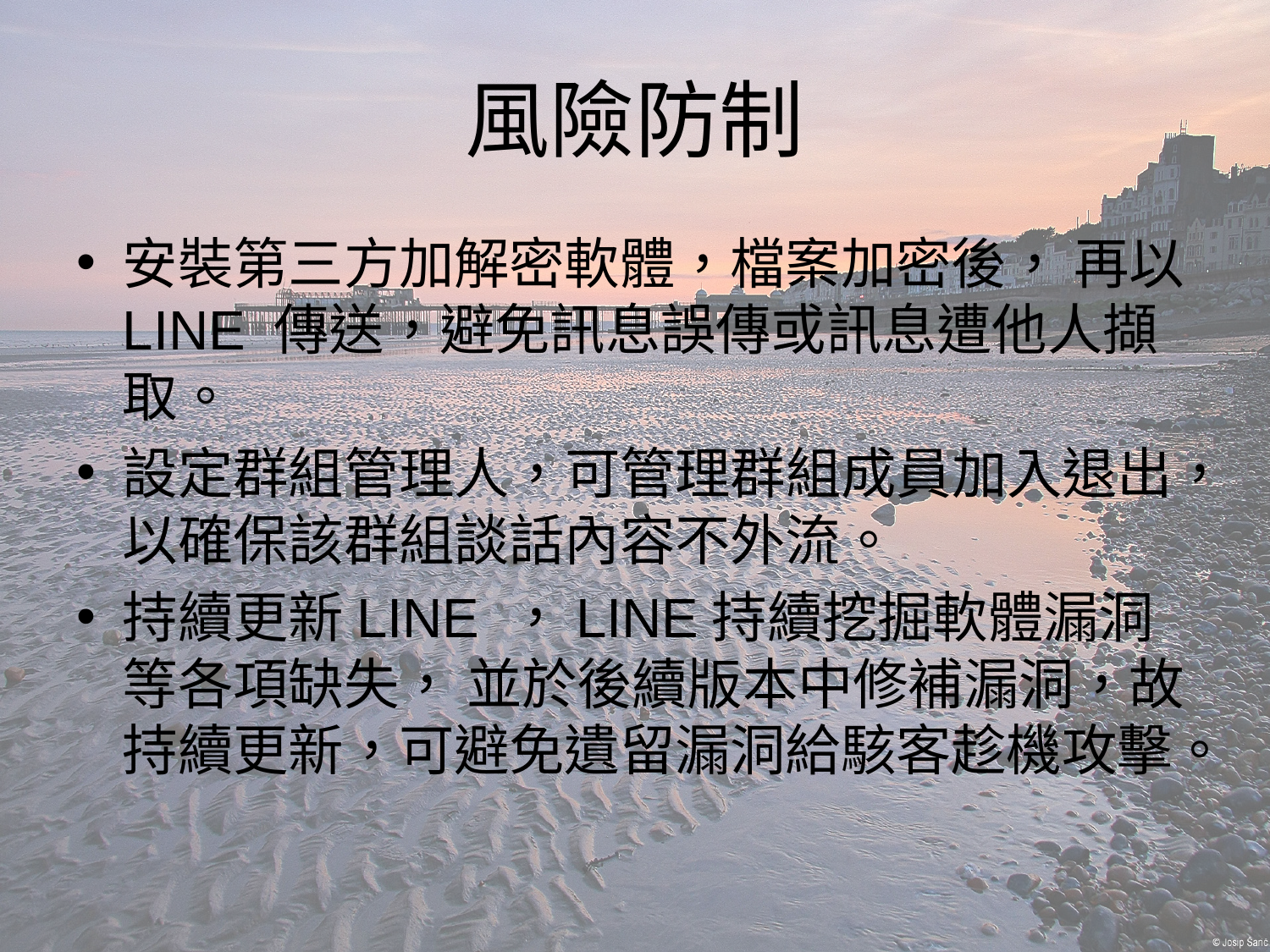

# 風險防制
安裝第三方加解密軟體，檔案加密後， 再以LINE 傳送，避免訊息誤傳或訊息遭他人擷取。
設定群組管理人，可管理群組成員加入退出，以確保該群組談話內容不外流。
持續更新LINE ，LINE持續挖掘軟體漏洞等各項缺失， 並於後續版本中修補漏洞，故持續更新，可避免遺留漏洞給駭客趁機攻擊。